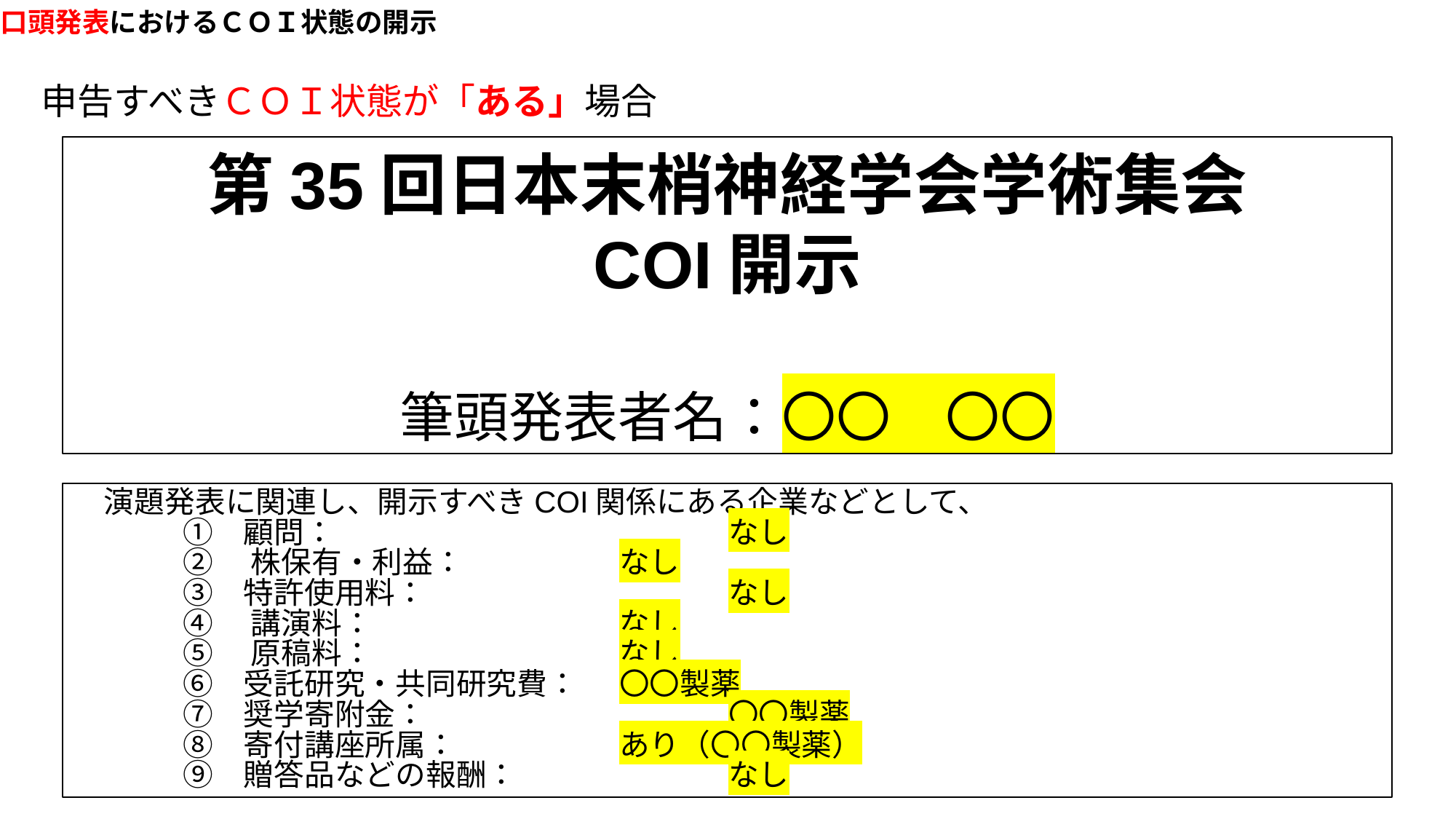

口頭発表におけるＣＯＩ状態の開示
申告すべきＣＯＩ状態が「ある」場合
第35回日本末梢神経学会学術集会
COI開示

筆頭発表者名：〇〇　〇〇
　演題発表に関連し、開示すべきCOI関係にある企業などとして、
　	①　顧問：　　　　　　　　　		なし
	②　株保有・利益：		なし
　	③　特許使用料：			なし
	④　講演料：			なし
	⑤　原稿料：			なし
　	⑥　受託研究・共同研究費：　	〇〇製薬
　	⑦　奨学寄附金：			〇〇製薬
　	⑧　寄付講座所属：		あり（〇〇製薬）
　	⑨　贈答品などの報酬：		なし